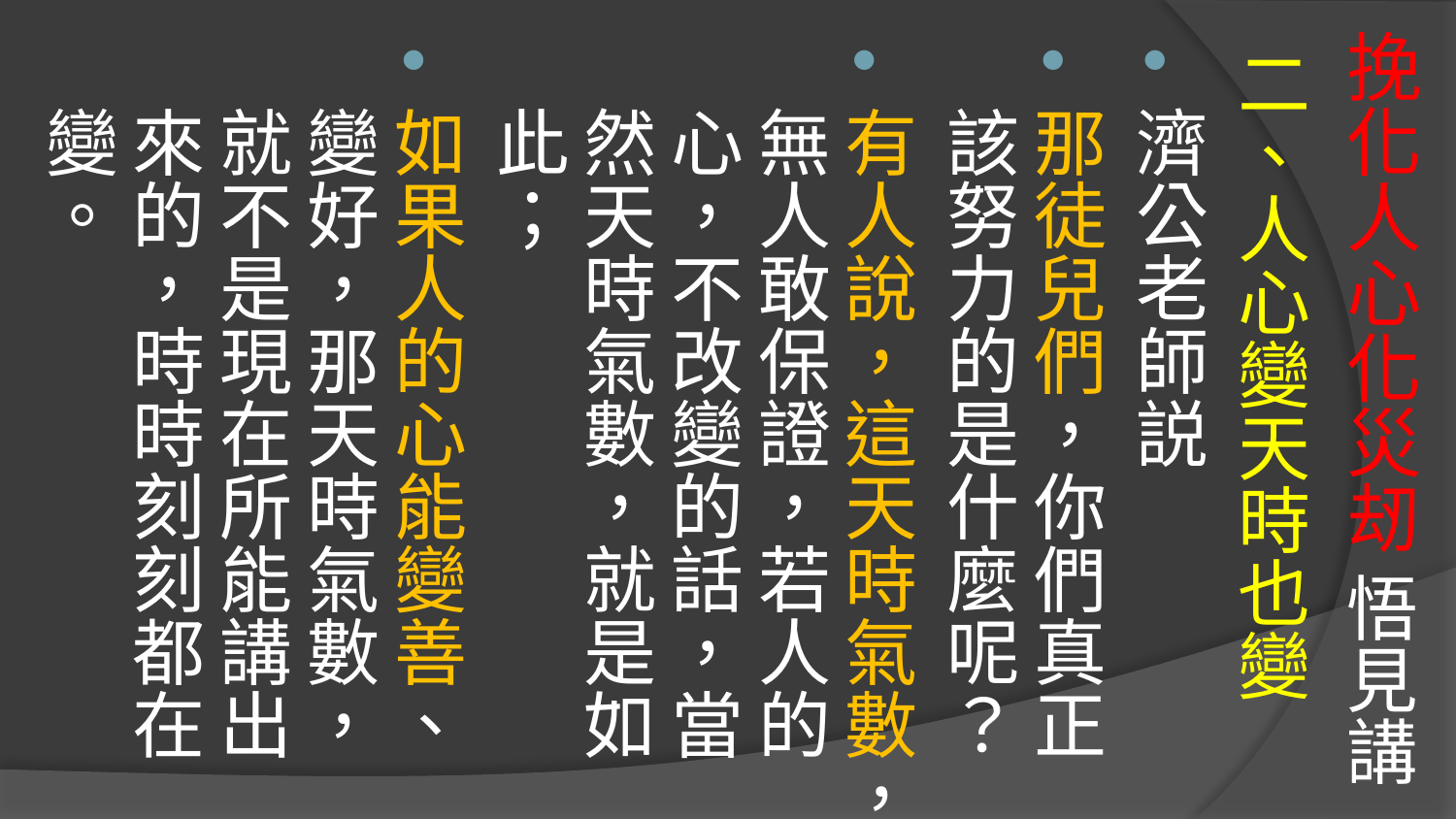

# 挽化人心化災刼 悟見講
二、人心變天時也變
濟公老師説
那徒兒們，你們真正該努力的是什麼呢？
有人說，這天時氣數，無人敢保證，若人的心，不改變的話，當然天時氣數，就是如此；
如果人的心能變善、變好，那天時氣數，就不是現在所能講出來的，時時刻刻都在變。